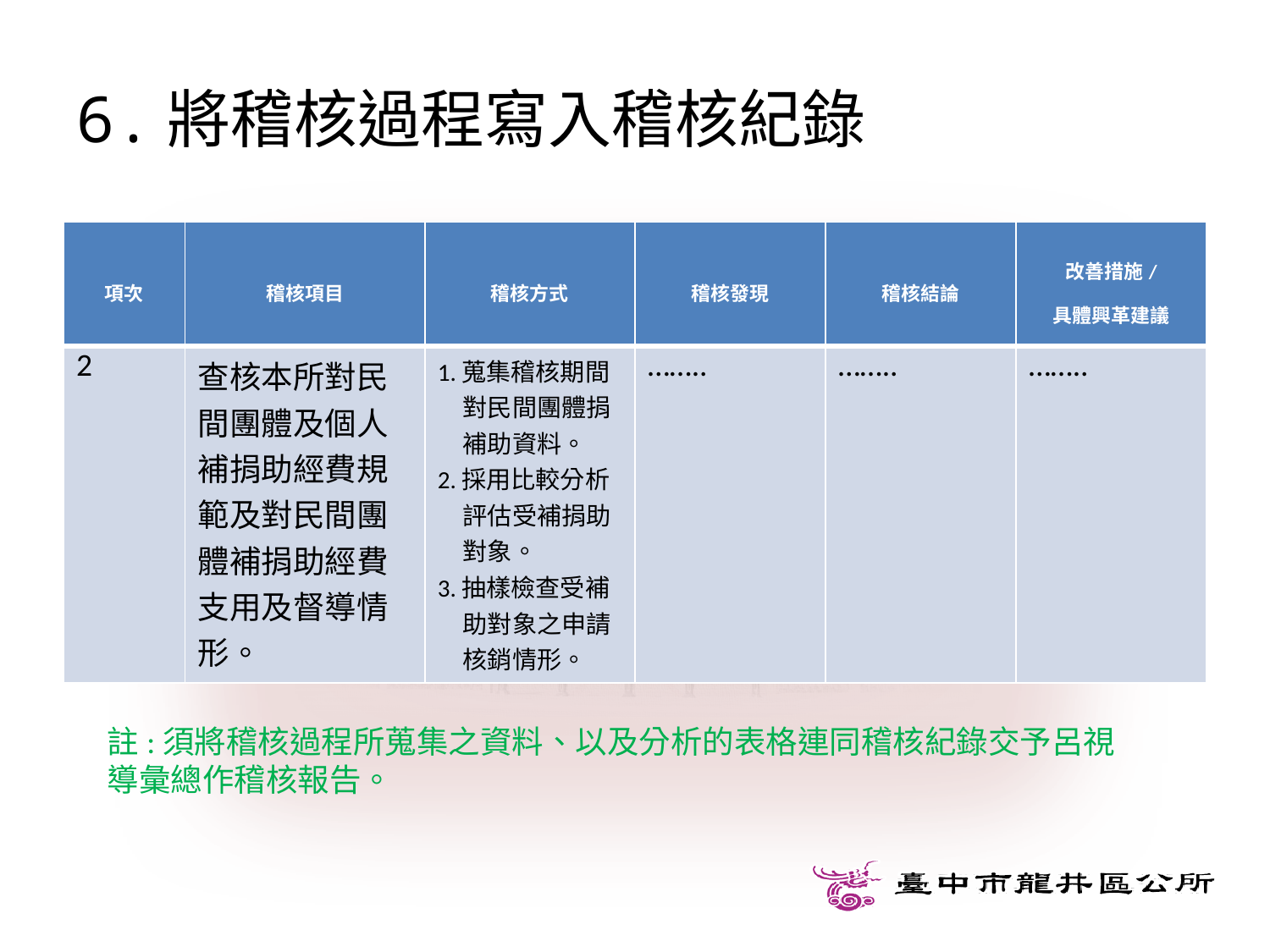

# 6.將稽核過程寫入稽核紀錄
| 項次 | 稽核項目 | 稽核方式 | 稽核發現 | 稽核結論 | 改善措施/ 具體興革建議 |
| --- | --- | --- | --- | --- | --- |
| 2 | 查核本所對民間團體及個人補捐助經費規範及對民間團體補捐助經費支用及督導情形。 | 1.蒐集稽核期間對民間團體捐補助資料。 2.採用比較分析評估受補捐助對象。 3.抽樣檢查受補助對象之申請核銷情形。 | …….. | …….. | …….. |
註:須將稽核過程所蒐集之資料、以及分析的表格連同稽核紀錄交予呂視導彙總作稽核報告。